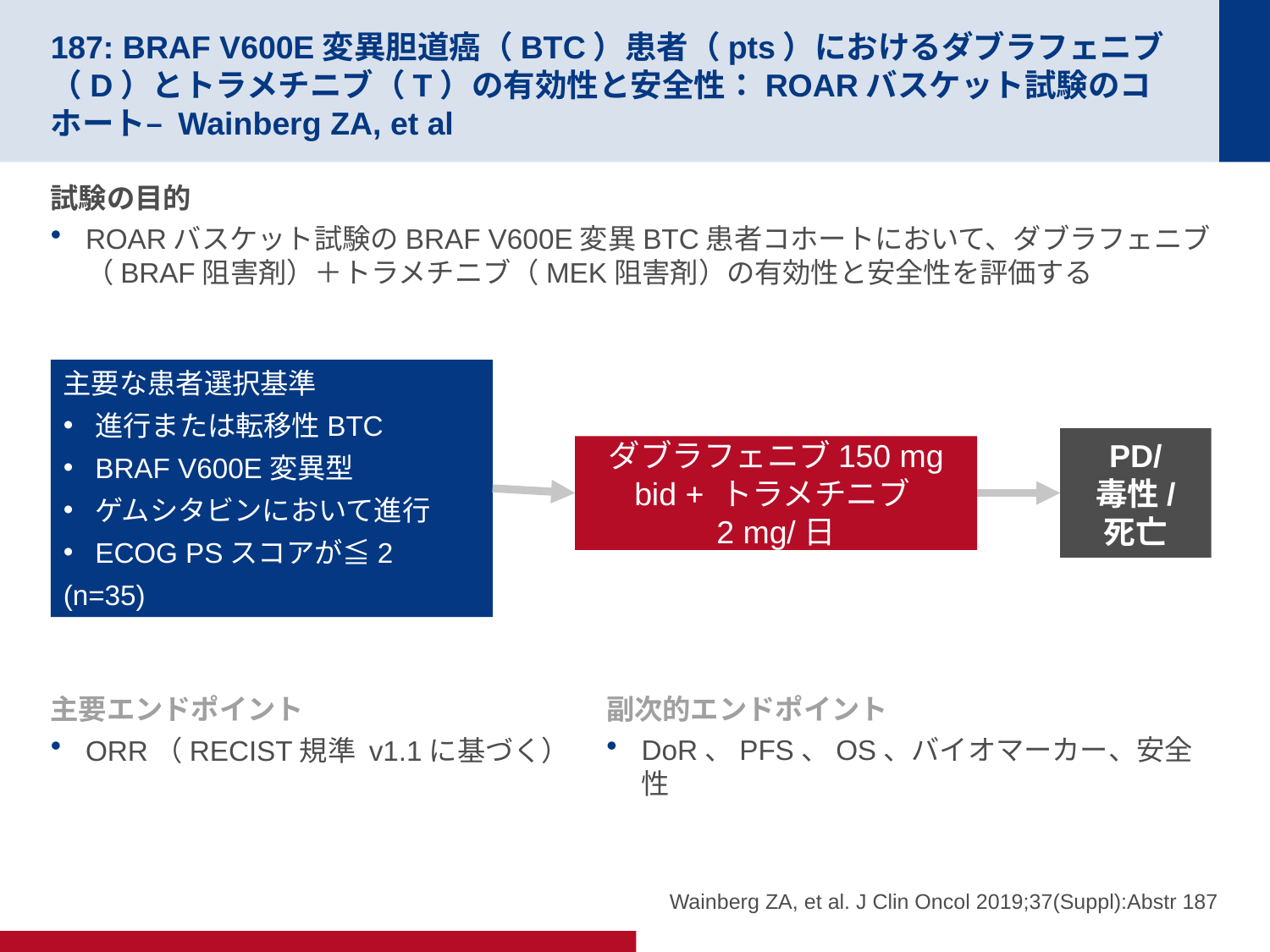

# 187: BRAF V600E変異胆道癌（BTC）患者（pts）におけるダブラフェニブ（D）とトラメチニブ（T）の有効性と安全性：ROARバスケット試験のコホート– Wainberg ZA, et al
試験の目的
ROARバスケット試験のBRAF V600E変異BTC患者コホートにおいて、ダブラフェニブ（BRAF阻害剤）＋トラメチニブ（MEK阻害剤）の有効性と安全性を評価する
主要な患者選択基準
進行または転移性BTC
BRAF V600E変異型
ゲムシタビンにおいて進行
ECOG PSスコアが≦2
(n=35)
PD/
毒性/
死亡
ダブラフェニブ150 mg bid + トラメチニブ2 mg/日
主要エンドポイント
ORR（RECIST規準 v1.1に基づく）

副次的エンドポイント
DoR、PFS、OS、バイオマーカー、安全性
Wainberg ZA, et al. J Clin Oncol 2019;37(Suppl):Abstr 187